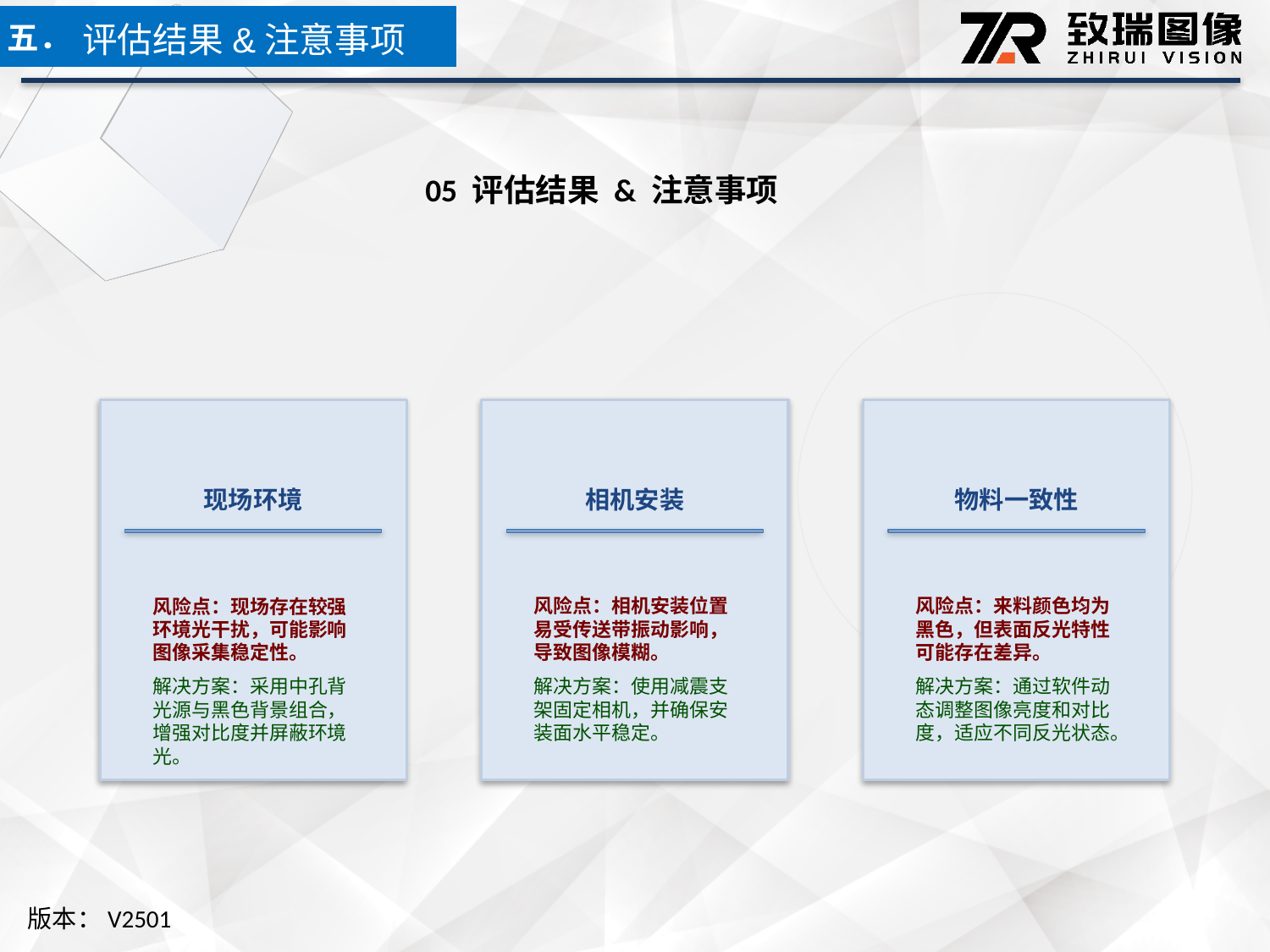

五．
评估结果&注意事项

05 评估结果 & 注意事项

现场环境

相机安装

物料一致性

风险点：现场存在较强环境光干扰，可能影响图像采集稳定性。
解决方案：采用中孔背光源与黑色背景组合，增强对比度并屏蔽环境光。

风险点：相机安装位置易受传送带振动影响，导致图像模糊。
解决方案：使用减震支架固定相机，并确保安装面水平稳定。

风险点：来料颜色均为黑色，但表面反光特性可能存在差异。
解决方案：通过软件动态调整图像亮度和对比度，适应不同反光状态。